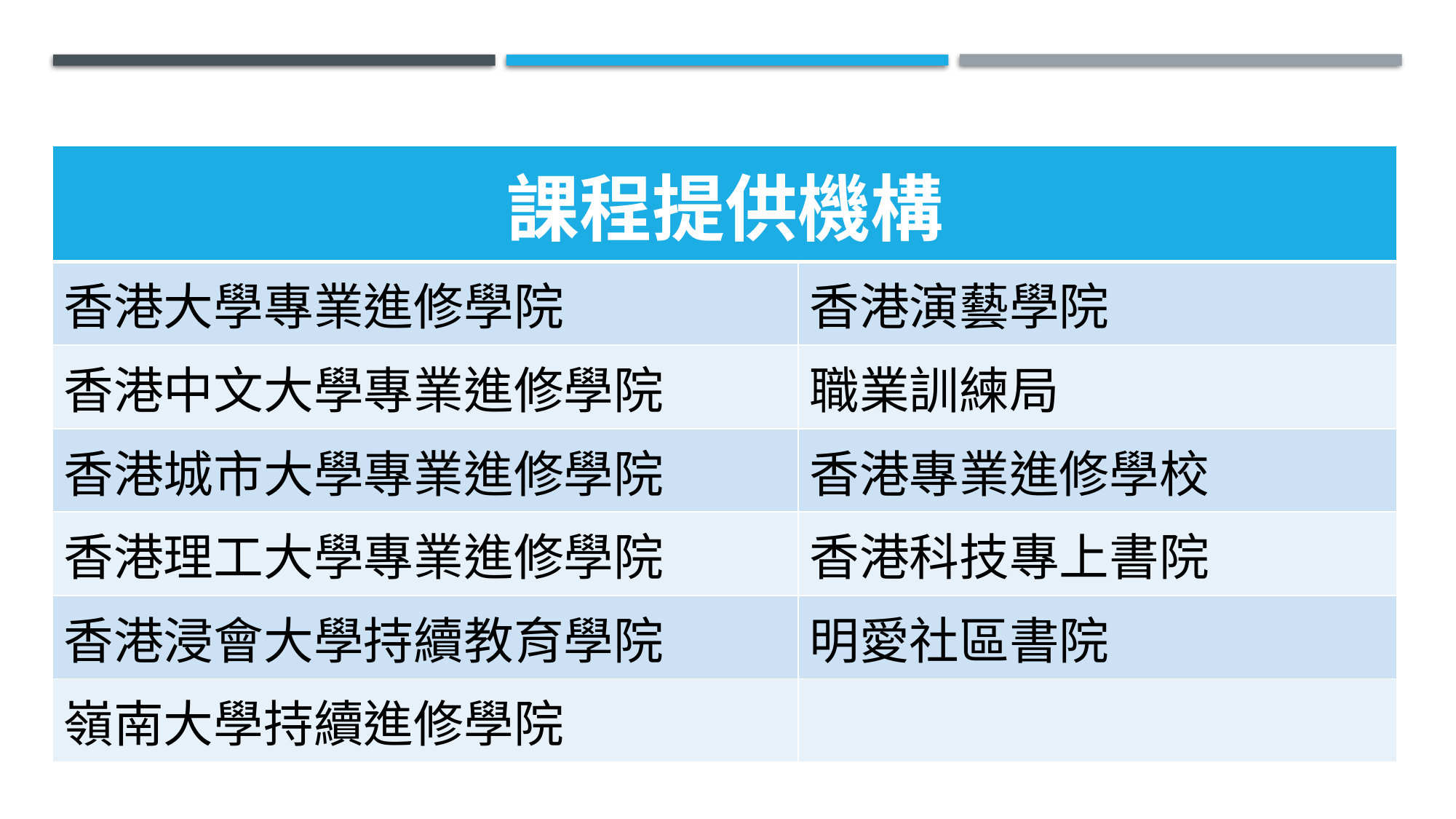

| 課程提供機構 |  |
| --- | --- |
| 香港大學專業進修學院 | 香港演藝學院 |
| 香港中文大學專業進修學院 | 職業訓練局 |
| 香港城市大學專業進修學院 | 香港專業進修學校 |
| 香港理工大學專業進修學院 | 香港科技專上書院 |
| 香港浸會大學持續教育學院 | 明愛社區書院 |
| 嶺南大學持續進修學院 |  |